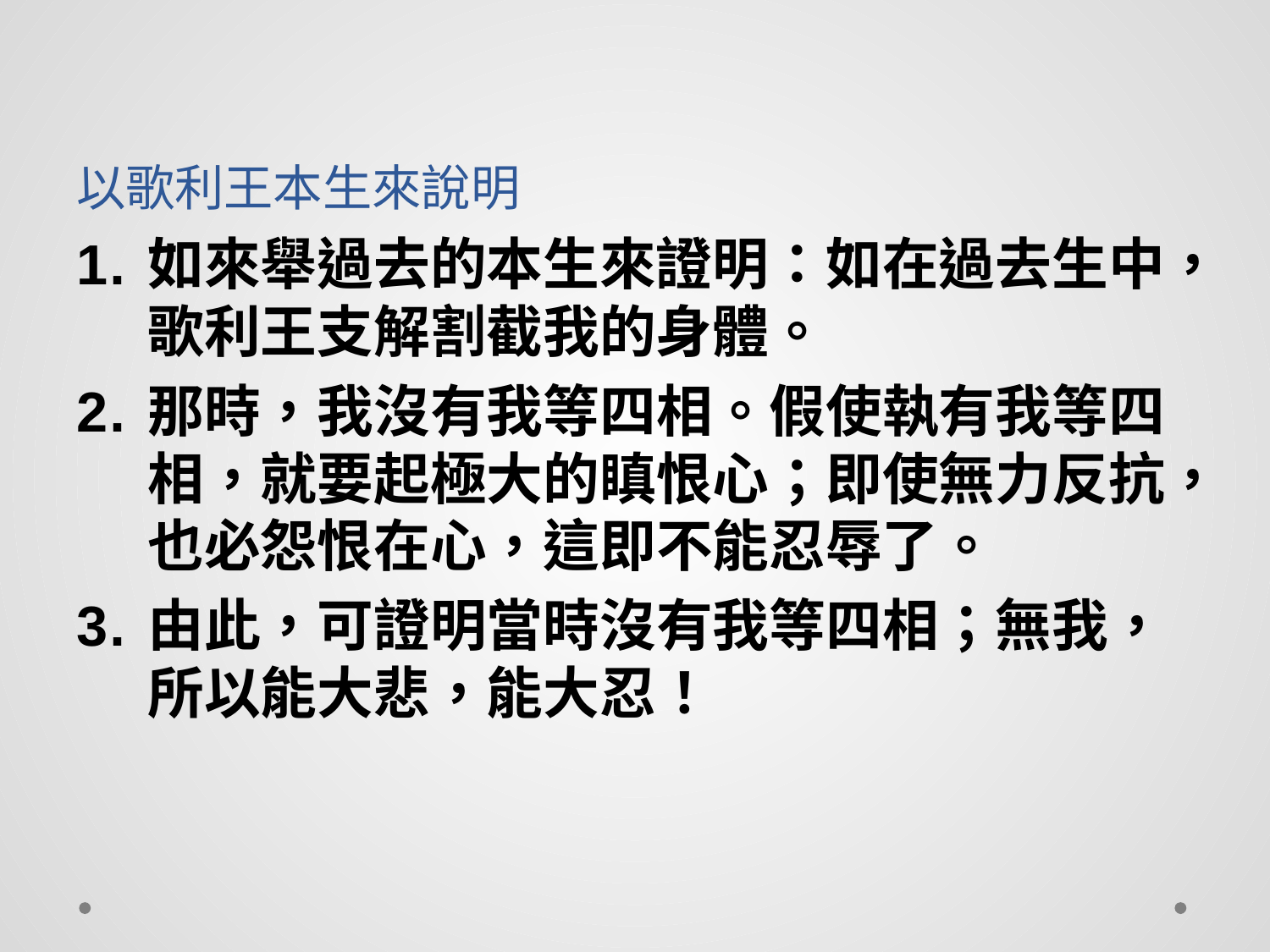

# 以歌利王本生來說明
如來舉過去的本生來證明：如在過去生中，歌利王支解割截我的身體。
那時，我沒有我等四相。假使執有我等四相，就要起極大的瞋恨心；即使無力反抗，也必怨恨在心，這即不能忍辱了。
由此，可證明當時沒有我等四相；無我，所以能大悲，能大忍！